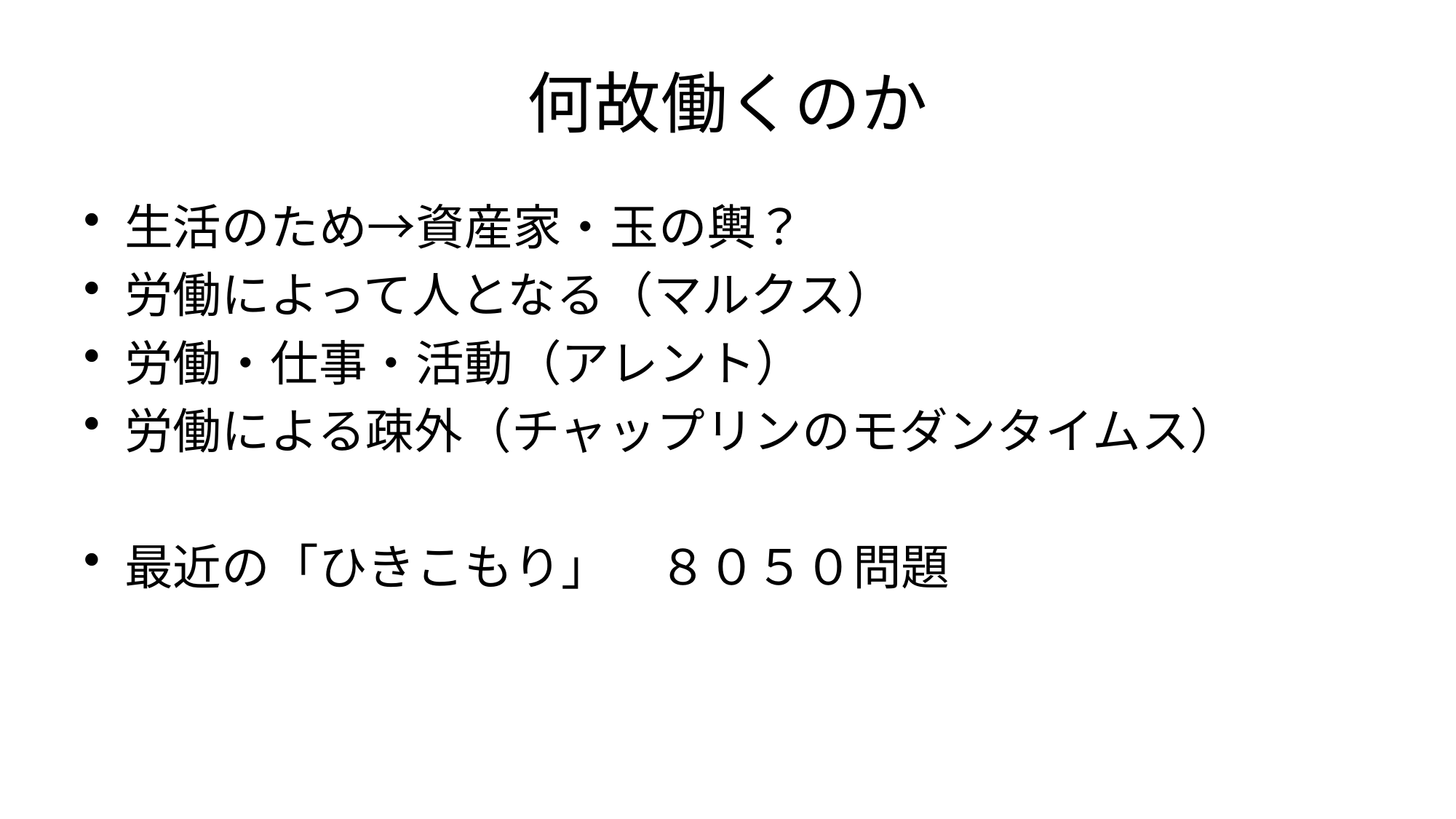

# 何故働くのか
生活のため→資産家・玉の輿？
労働によって人となる（マルクス）
労働・仕事・活動（アレント）
労働による疎外（チャップリンのモダンタイムス）

最近の「ひきこもり」　８０５０問題